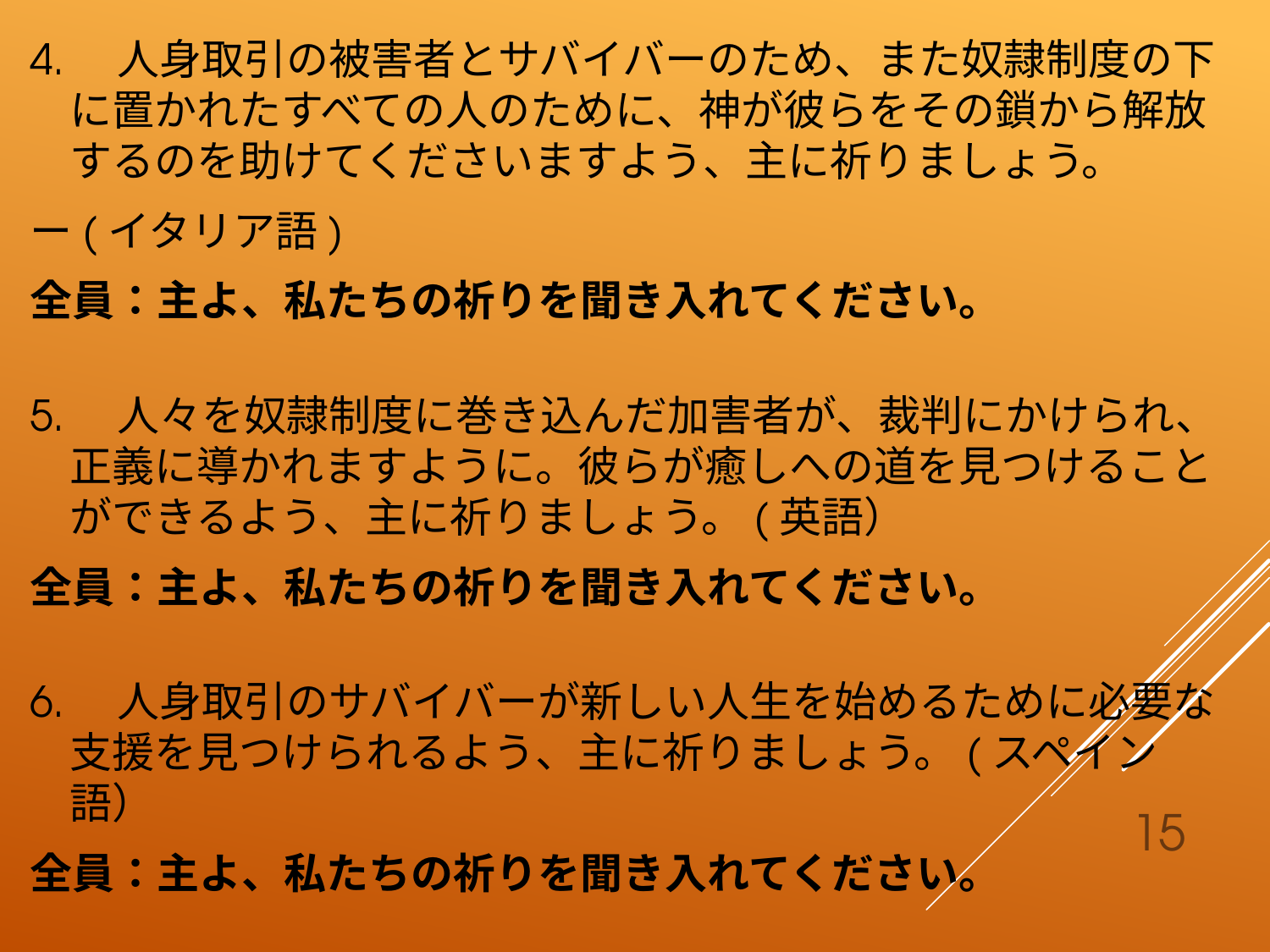

4.　人身取引の被害者とサバイバーのため、また奴隷制度の下に置かれたすべての人のために、神が彼らをその鎖から解放するのを助けてくださいますよう、主に祈りましょう。
ー(イタリア語)
全員：主よ、私たちの祈りを聞き入れてください。

5.　人々を奴隷制度に巻き込んだ加害者が、裁判にかけられ、正義に導かれますように。彼らが癒しへの道を見つけることができるよう、主に祈りましょう。(英語）
全員：主よ、私たちの祈りを聞き入れてください。

6.　人身取引のサバイバーが新しい人生を始めるために必要な
支援を見つけられるよう、主に祈りましょう。(スペイン語）
全員：主よ、私たちの祈りを聞き入れてください。

15